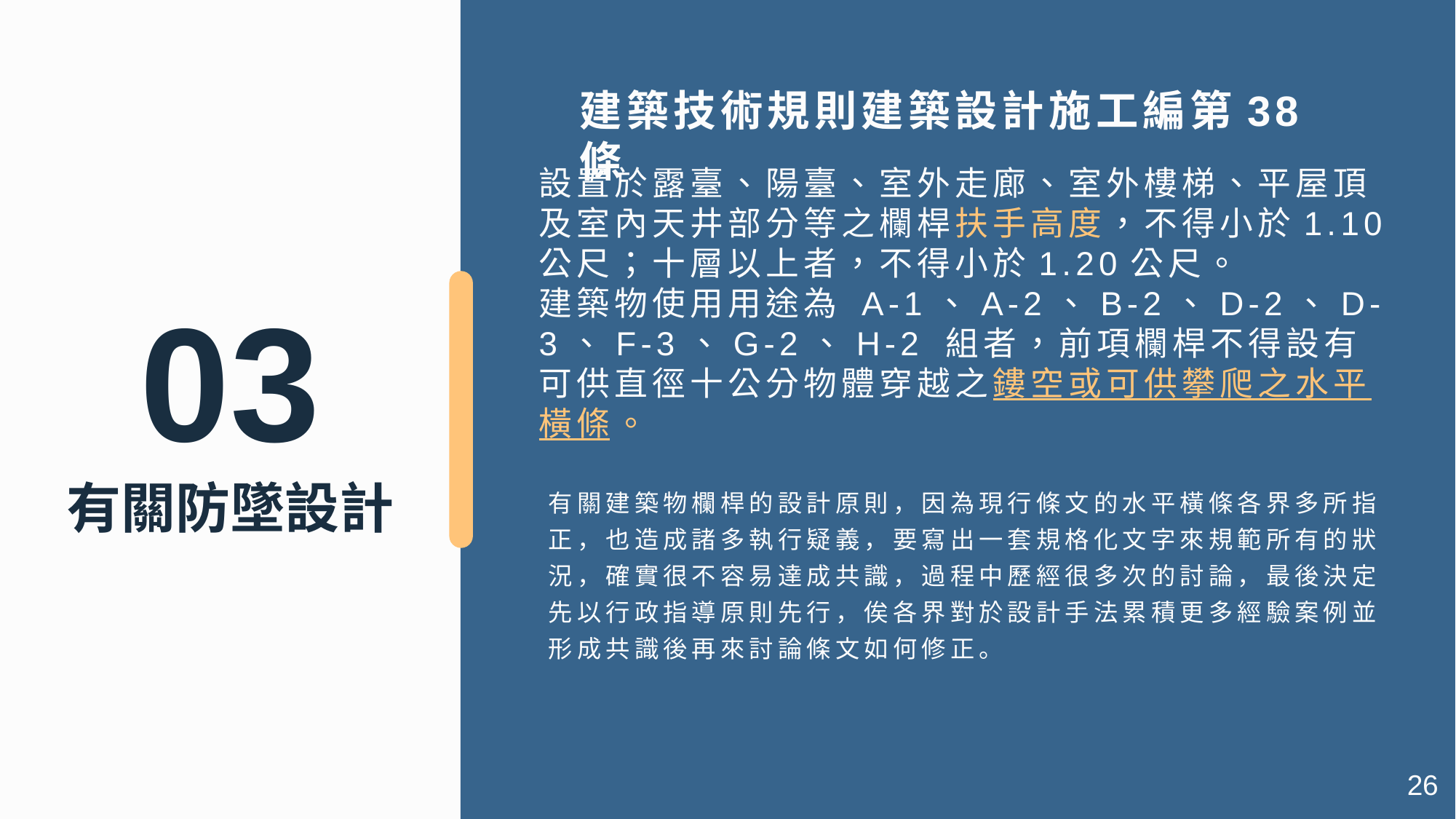

建築技術規則建築設計施工編第38條
設置於露臺、陽臺、室外走廊、室外樓梯、平屋頂及室內天井部分等之欄桿扶手高度，不得小於1.10公尺；十層以上者，不得小於1.20公尺。
建築物使用用途為 A-1、A-2、B-2、D-2、D-3、F-3、G-2、H-2 組者，前項欄桿不得設有可供直徑十公分物體穿越之鏤空或可供攀爬之水平橫條。
03
有關防墜設計
有關建築物欄桿的設計原則，因為現行條文的水平橫條各界多所指正，也造成諸多執行疑義，要寫出一套規格化文字來規範所有的狀況，確實很不容易達成共識，過程中歷經很多次的討論，最後決定先以行政指導原則先行，俟各界對於設計手法累積更多經驗案例並形成共識後再來討論條文如何修正。
26